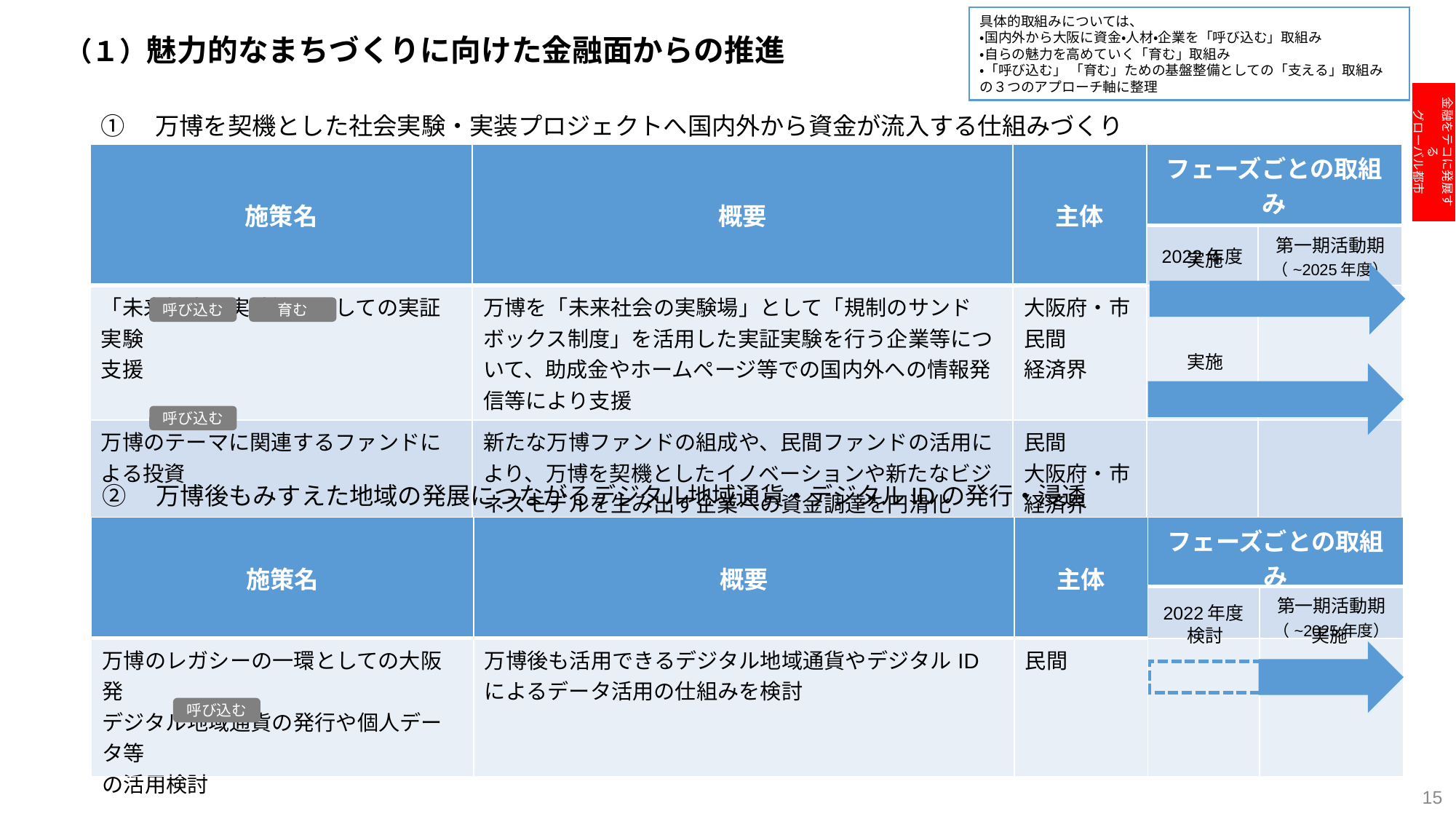

具体的取組みについては、
・国内外から大阪に資金・人材・企業を「呼び込む」取組み
・自らの魅力を高めていく「育む」取組み
・「呼び込む」 「育む」ための基盤整備としての「支える」取組み
の３つのアプローチ軸に整理
（１）魅力的なまちづくりに向けた金融面からの推進
金融をテコに発展する
グローバル都市
①　万博を契機とした社会実験・実装プロジェクトへ国内外から資金が流入する仕組みづくり
| 施策名 | 概要 | 主体 | フェーズごとの取組み |  |
| --- | --- | --- | --- | --- |
|  |  |  | 2022年度 | 第一期活動期 （~2025年度） |
| 「未来社会の実験場」としての実証実験 支援 | 万博を「未来社会の実験場」として「規制のサンドボックス制度」を活用した実証実験を行う企業等について、助成金やホームページ等での国内外への情報発信等により支援 | 大阪府・市 民間 経済界 |  |  |
| 万博のテーマに関連するファンドによる投資 | 新たな万博ファンドの組成や、民間ファンドの活用により、万博を契機としたイノベーションや新たなビジネスモデルを生み出す企業への資金調達を円滑化 | 民間 大阪府・市 経済界 |  |  |
実施

育む
呼び込む
実施

呼び込む
②　万博後もみすえた地域の発展につながるデジタル地域通貨・デジタルIDの発行・浸透
| 施策名 | 概要 | 主体 | フェーズごとの取組み |  |
| --- | --- | --- | --- | --- |
|  |  |  | 2022年度 | 第一期活動期 （~2025年度） |
| 万博のレガシーの一環としての大阪発 デジタル地域通貨の発行や個人データ等 の活用検討 | 万博後も活用できるデジタル地域通貨やデジタルIDによるデータ活用の仕組みを検討 | 民間 |  |  |
検討
実施

15
呼び込む
15